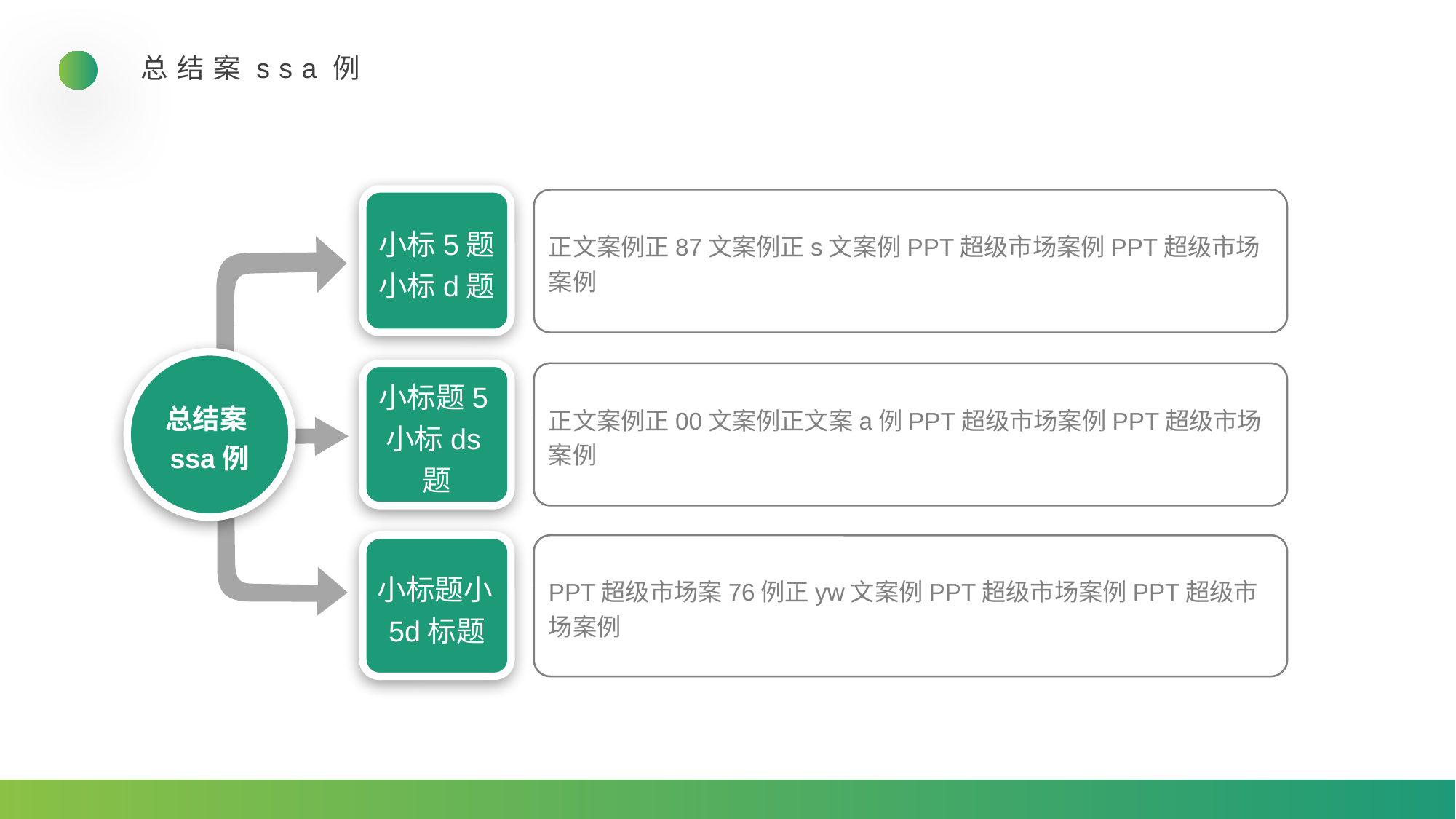

总结案ssa例

小标5题小标d题
正文案例正87文案例正s文案例PPT超级市场案例PPT超级市场案例

总结案ssa例

小标题5小标ds题
正文案例正00文案例正文案a例PPT超级市场案例PPT超级市场案例

小标题小5d标题
PPT超级市场案76例正yw文案例PPT超级市场案例PPT超级市场案例